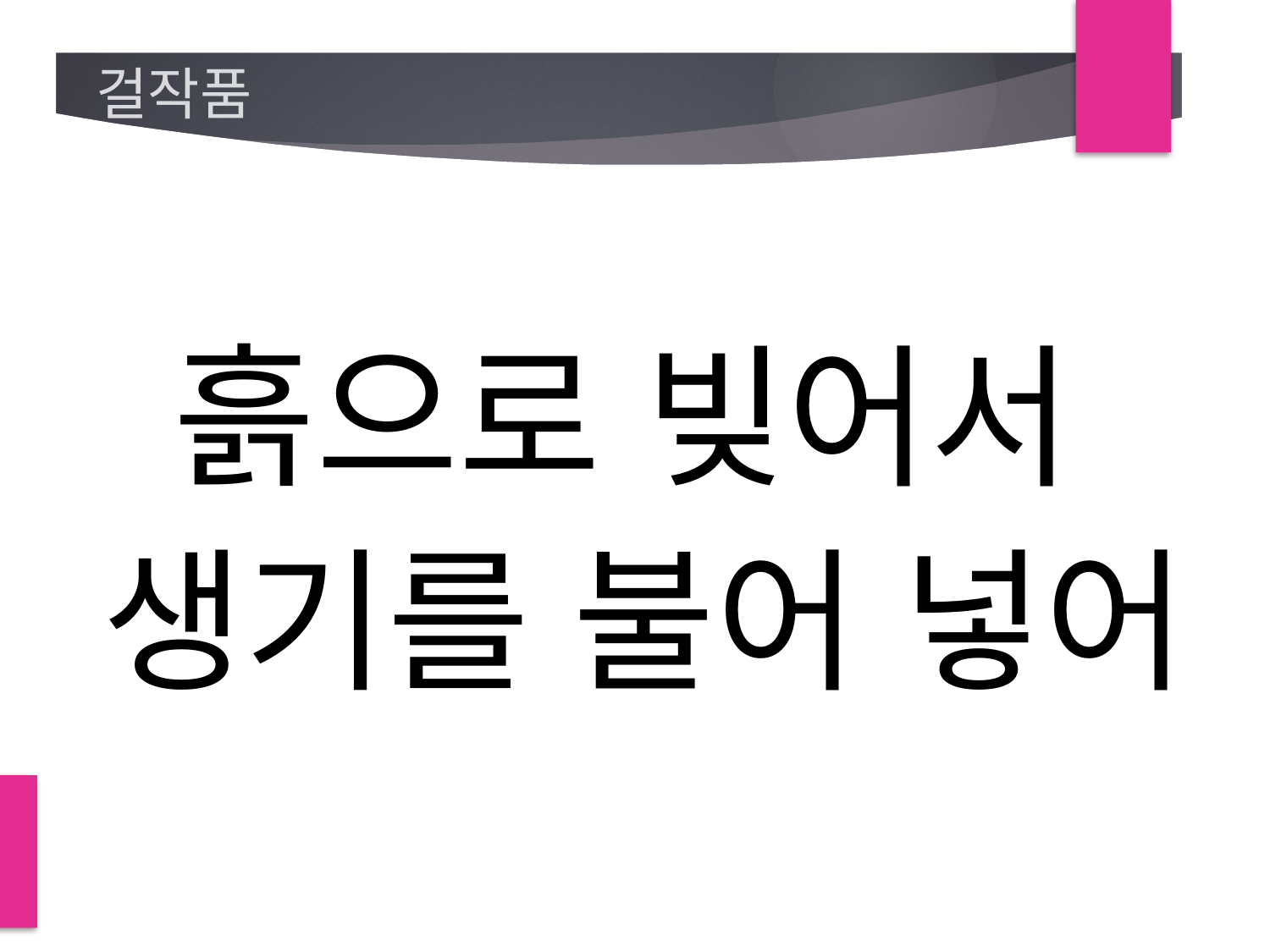

# 걸작품

흙으로 빚어서
생기를 불어 넣어